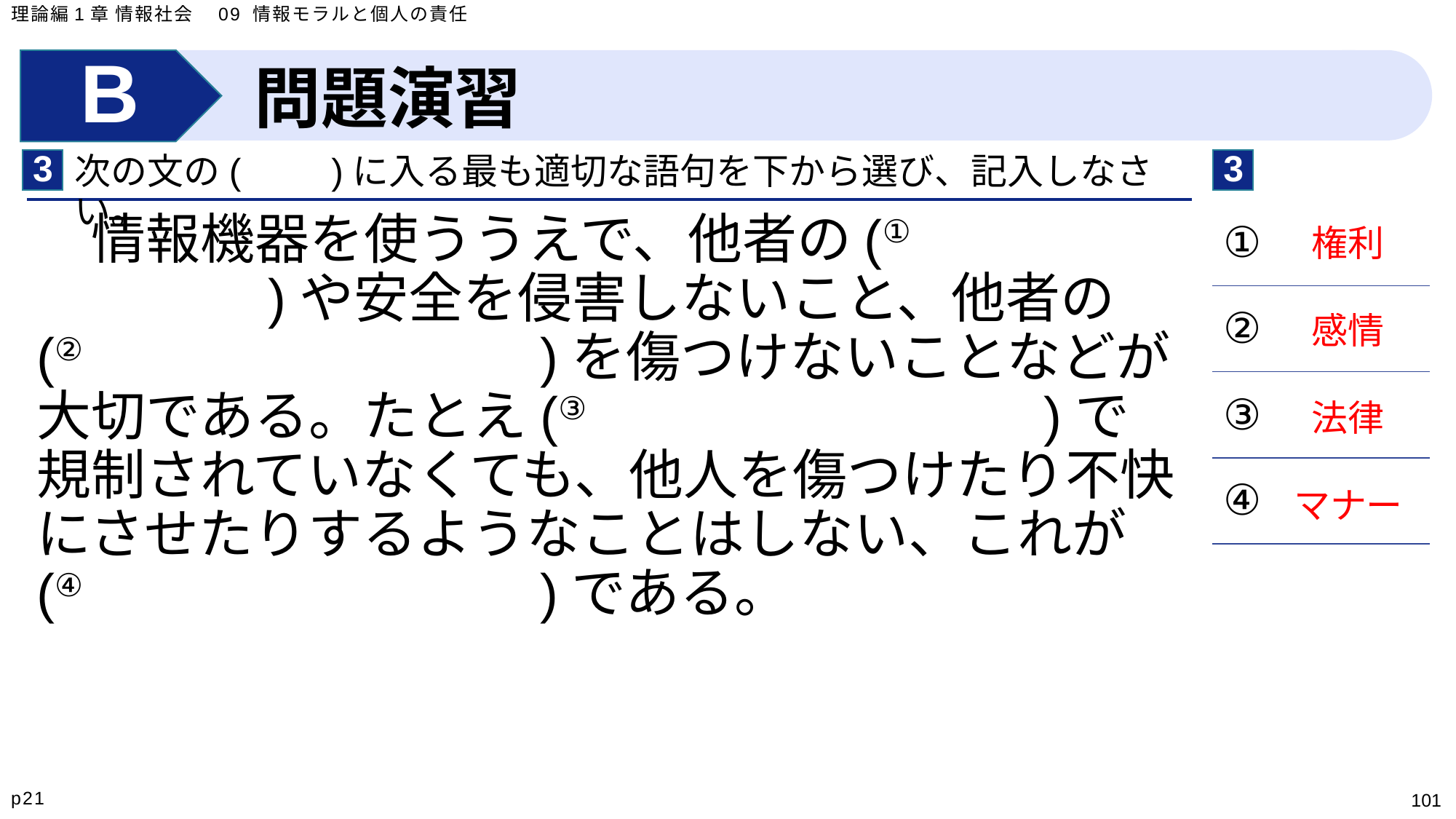

理論編1章 情報社会　09 情報モラルと個人の責任
問題演習
3
3
次の文の(　　)に入る最も適切な語句を下から選び、記入しなさい。
| ① |
| --- |
| ② |
| ③ |
| ④ |
情報機器を使ううえで、他者の(①　　　　　　　　)や安全を侵害しないこと、他者の(②　　　　　　　　)を傷つけないことなどが大切である。たとえ(③　　　　　　　　)で規制されていなくても、他人を傷つけたり不快にさせたりするようなことはしない、これが(④　　　　　　　　)である。
権利
感情
法律
マナー
p21
101